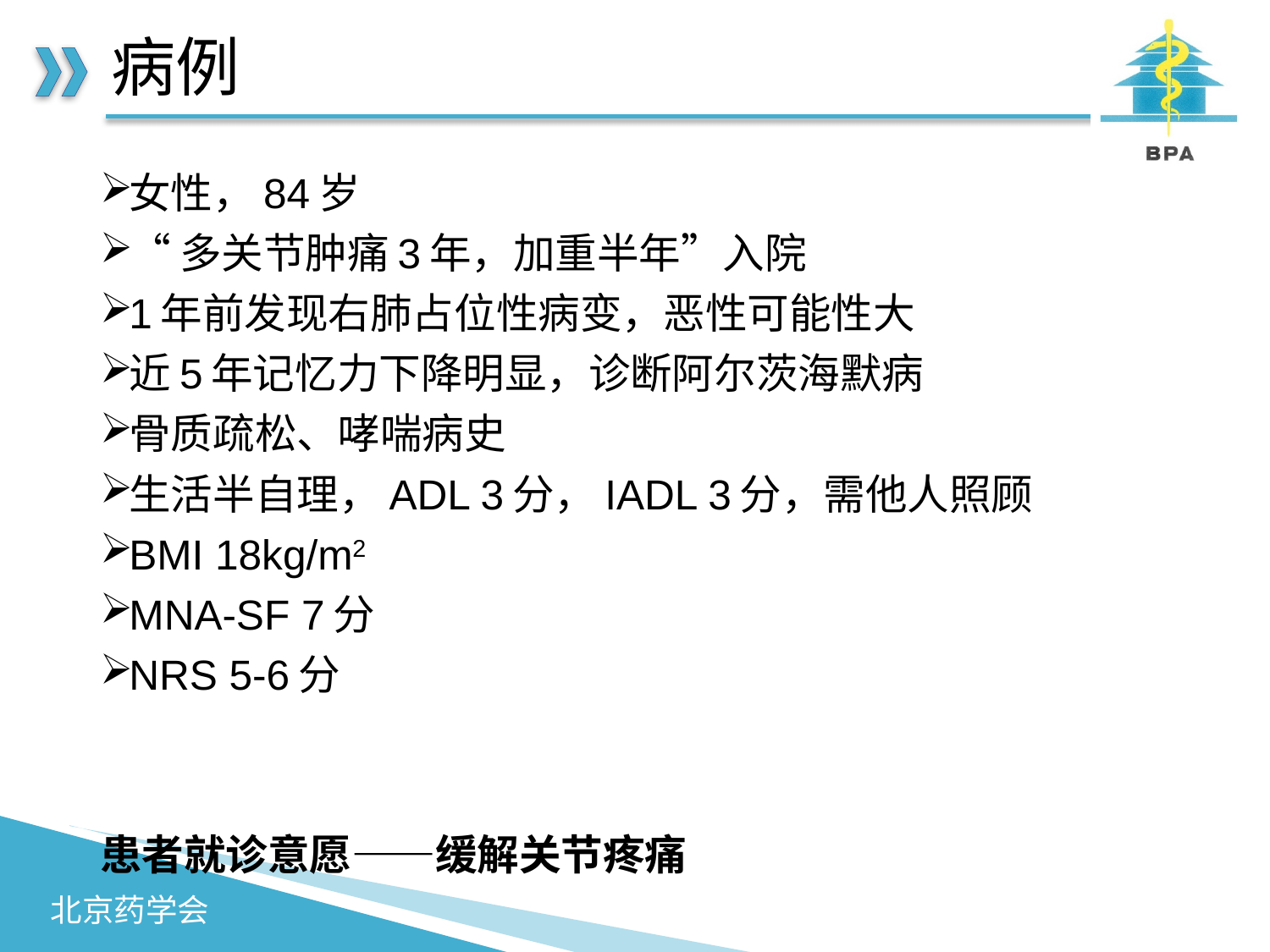

# 病例
女性，84岁
“多关节肿痛3年，加重半年”入院
1年前发现右肺占位性病变，恶性可能性大
近5年记忆力下降明显，诊断阿尔茨海默病
骨质疏松、哮喘病史
生活半自理，ADL 3分，IADL 3分，需他人照顾
BMI 18kg/m2
MNA-SF 7分
NRS 5-6分

患者就诊意愿——缓解关节疼痛